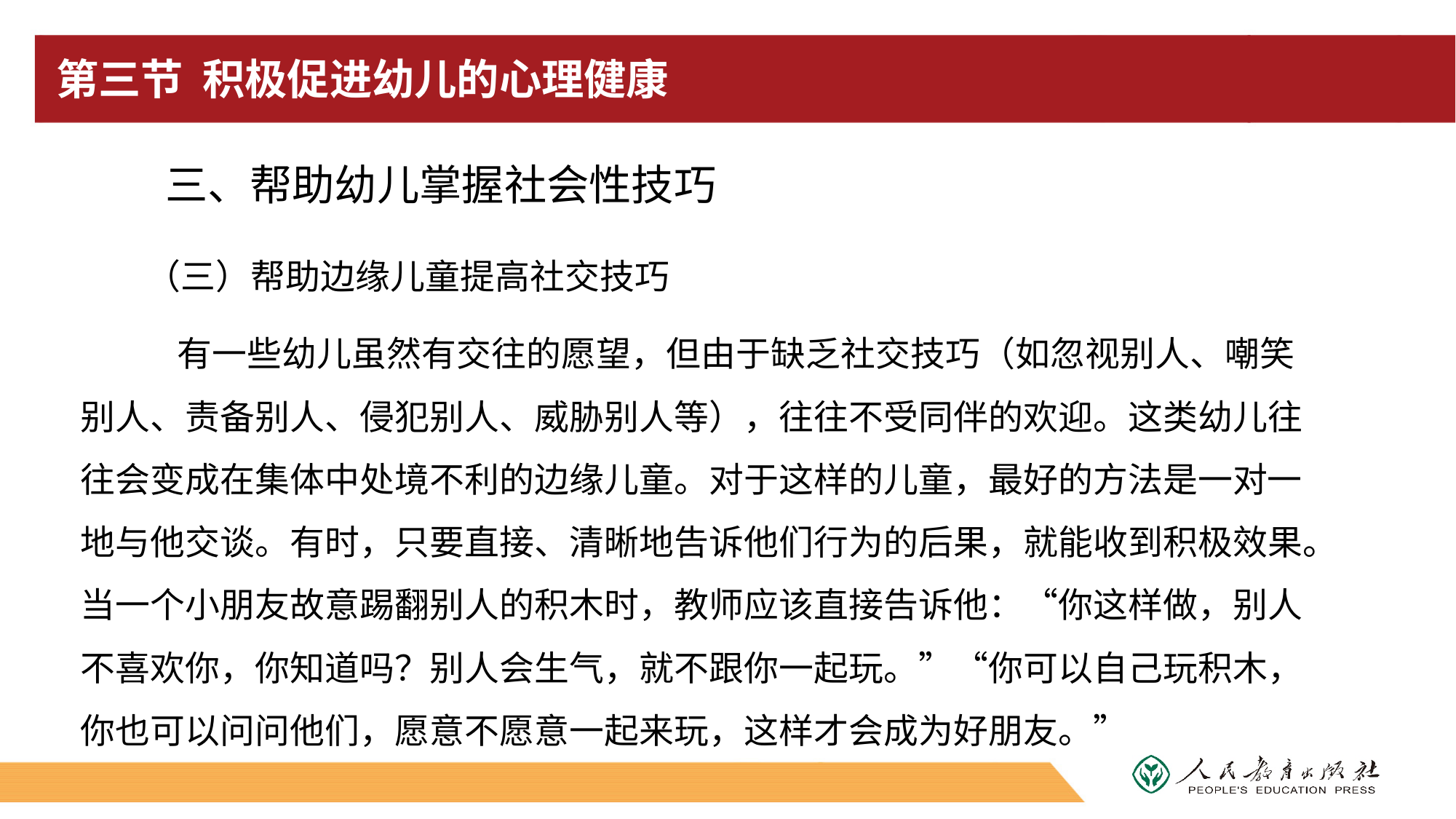

# 第三节  积极促进幼儿的心理健康
三、帮助幼儿掌握社会性技巧
（三）帮助边缘儿童提高社交技巧
   有一些幼儿虽然有交往的愿望，但由于缺乏社交技巧（如忽视别人、嘲笑别人、责备别人、侵犯别人、威胁别人等），往往不受同伴的欢迎。这类幼儿往往会变成在集体中处境不利的边缘儿童。对于这样的儿童，最好的方法是一对一地与他交谈。有时，只要直接、清晰地告诉他们行为的后果，就能收到积极效果。当一个小朋友故意踢翻别人的积木时，教师应该直接告诉他：“你这样做，别人不喜欢你，你知道吗？别人会生气，就不跟你一起玩。”“你可以自己玩积木，你也可以问问他们，愿意不愿意一起来玩，这样才会成为好朋友。”